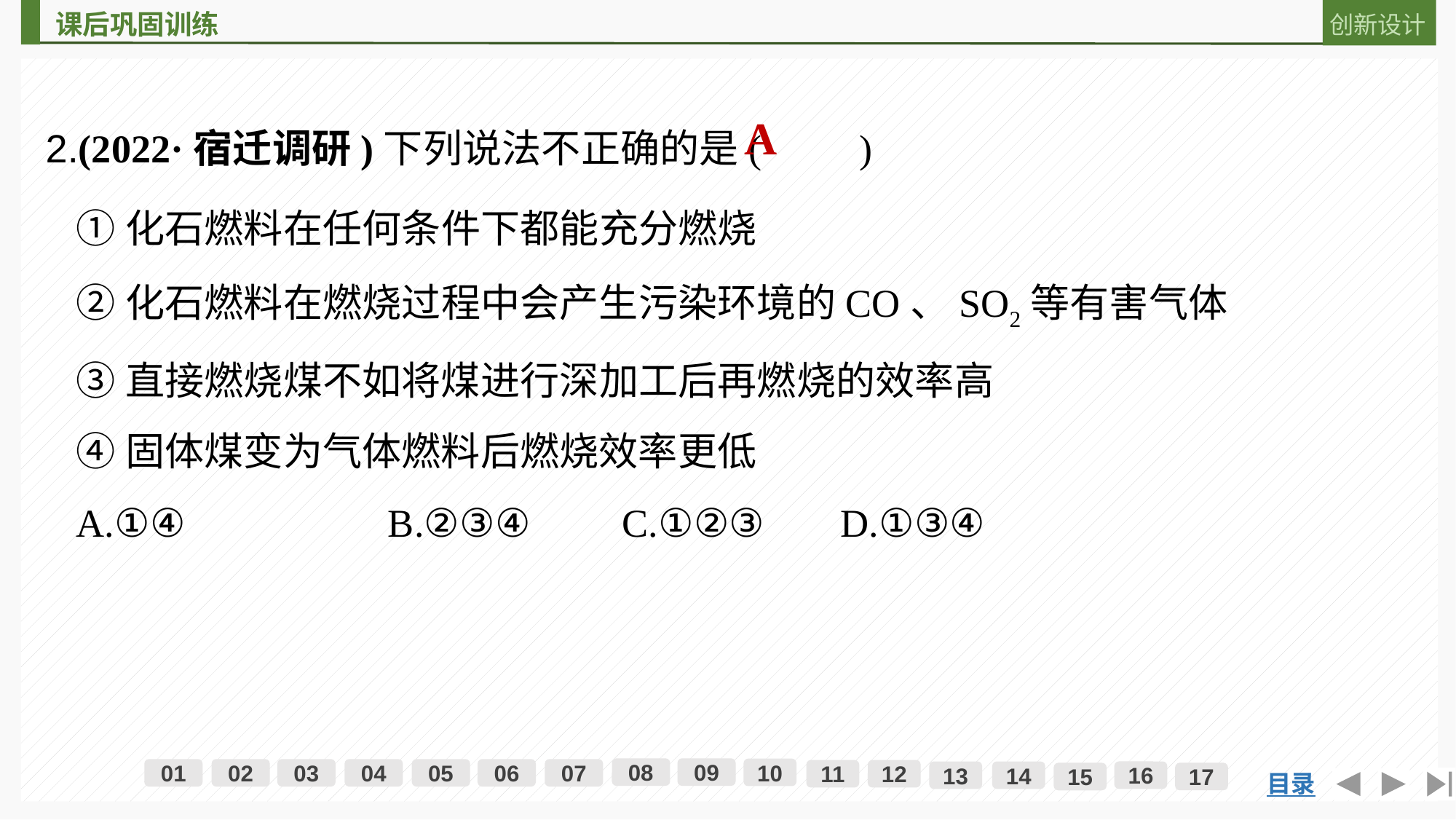

2.(2022·宿迁调研)下列说法不正确的是(　　)
A
①化石燃料在任何条件下都能充分燃烧
②化石燃料在燃烧过程中会产生污染环境的CO、SO2等有害气体
③直接燃烧煤不如将煤进行深加工后再燃烧的效率高
④固体煤变为气体燃料后燃烧效率更低
A.①④ 	B.②③④	C.①②③ 	D.①③④